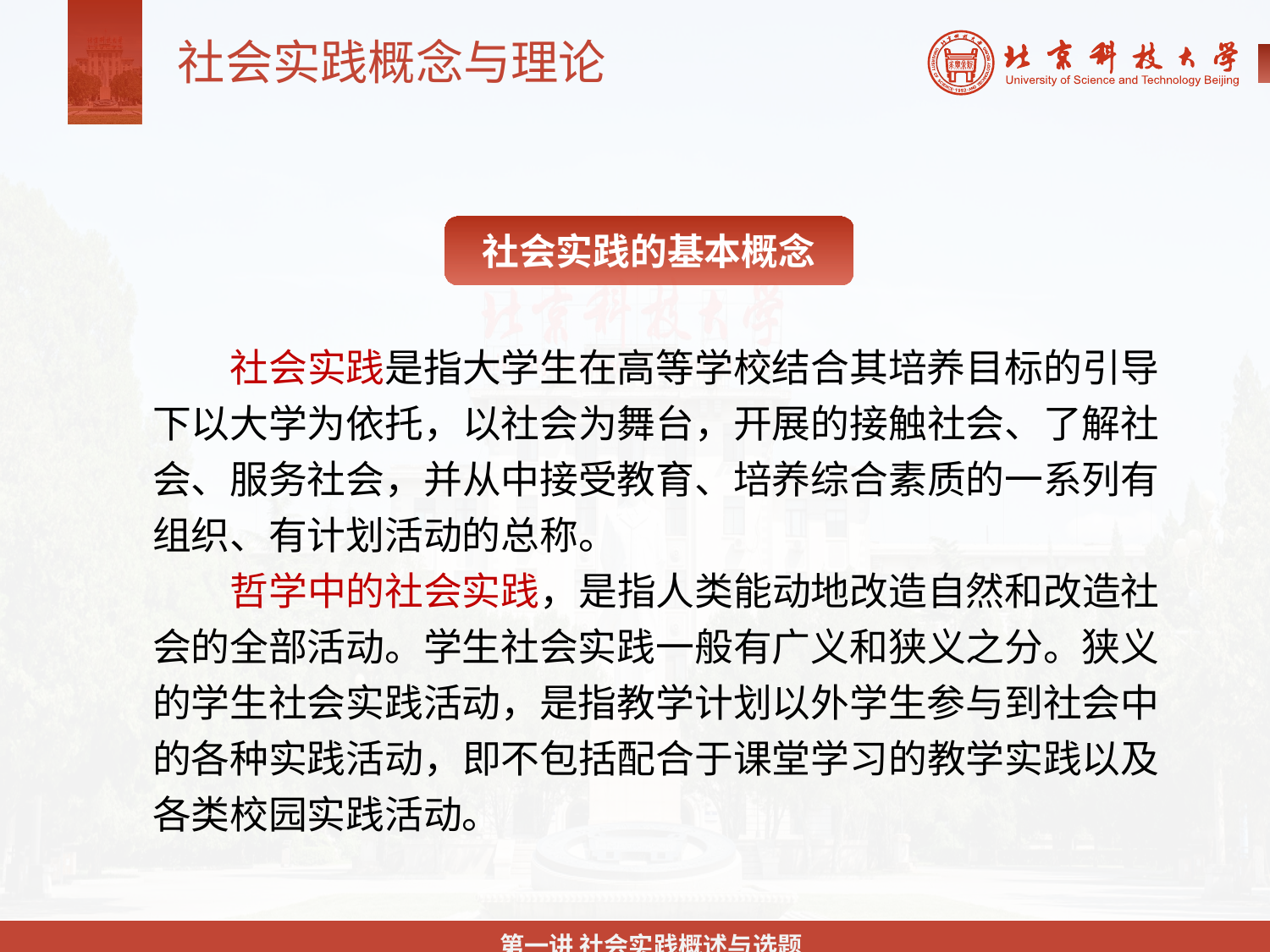

社会实践概念与理论
社会实践的基本概念
社会实践是指大学生在高等学校结合其培养目标的引导下以大学为依托，以社会为舞台，开展的接触社会、了解社会、服务社会，并从中接受教育、培养综合素质的一系列有组织、有计划活动的总称。
哲学中的社会实践，是指人类能动地改造自然和改造社会的全部活动。学生社会实践一般有广义和狭义之分。狭义的学生社会实践活动，是指教学计划以外学生参与到社会中的各种实践活动，即不包括配合于课堂学习的教学实践以及各类校园实践活动。